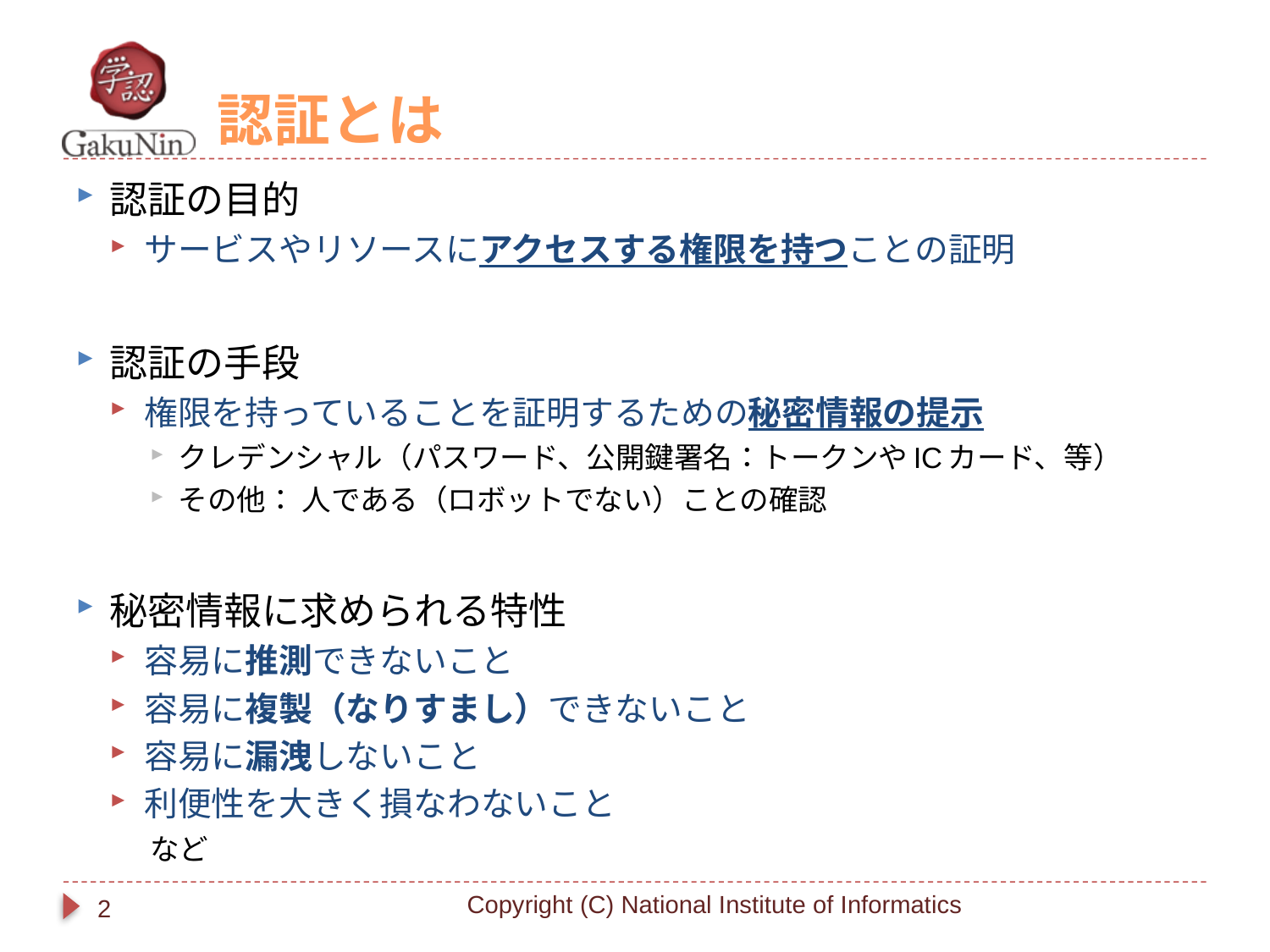

# 認証とは
認証の目的
サービスやリソースにアクセスする権限を持つことの証明

認証の手段
権限を持っていることを証明するための秘密情報の提示
クレデンシャル（パスワード、公開鍵署名：トークンやICカード、等）
その他： 人である（ロボットでない）ことの確認

秘密情報に求められる特性
容易に推測できないこと
容易に複製（なりすまし）できないこと
容易に漏洩しないこと
利便性を大きく損なわないこと
など
2
Copyright (C) National Institute of Informatics